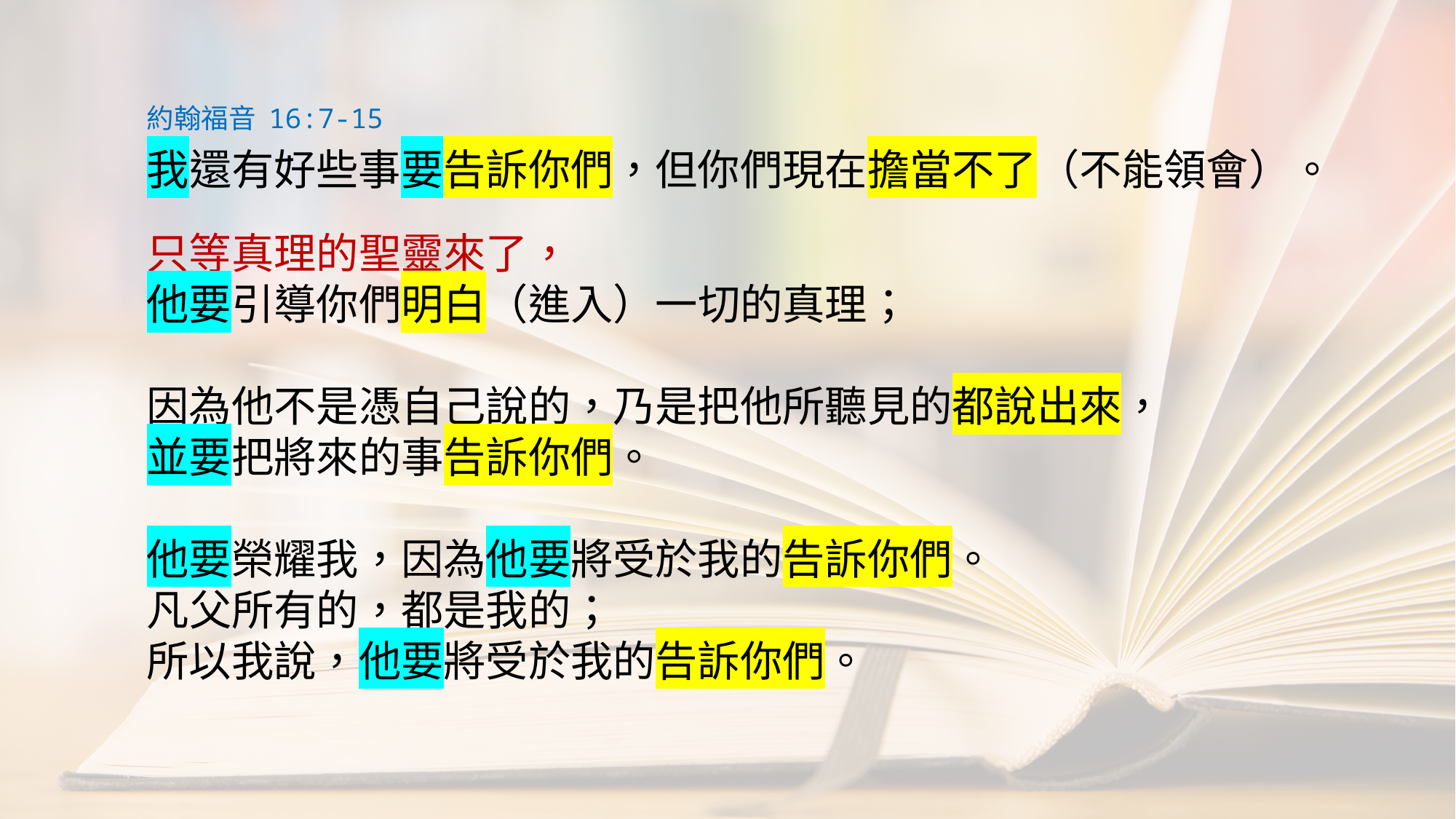

約翰福音 16:7-15
我還有好些事要告訴你們，但你們現在擔當不了（不能領會）。

只等真理的聖靈來了，
他要引導你們明白（進入）一切的真理；

因為他不是憑自己說的，乃是把他所聽見的都說出來，
並要把將來的事告訴你們。

他要榮耀我，因為他要將受於我的告訴你們。
凡父所有的，都是我的；
所以我說，他要將受於我的告訴你們。